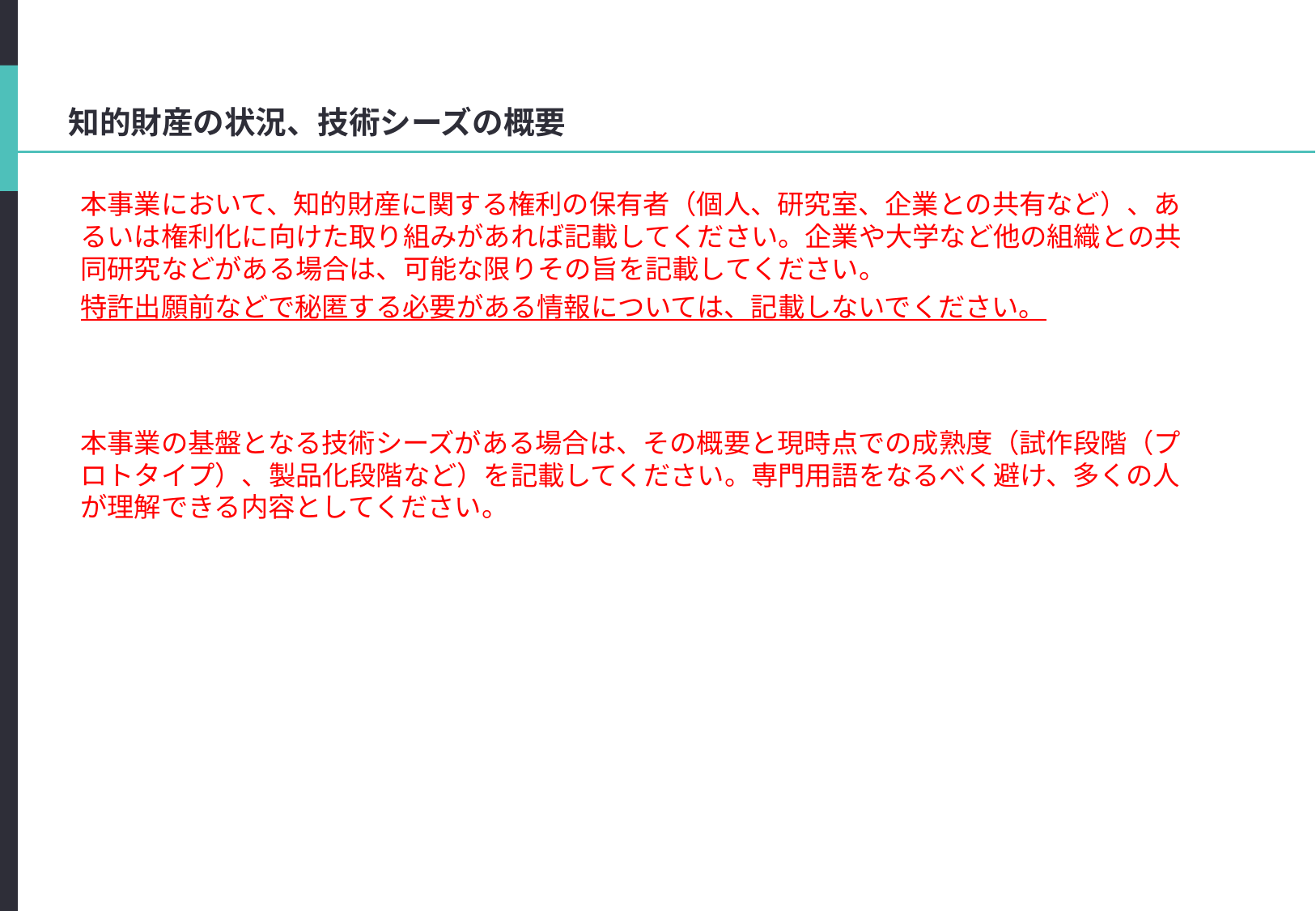

#

知的財産の状況、技術シーズの概要
本事業において、知的財産に関する権利の保有者（個人、研究室、企業との共有など）、あるいは権利化に向けた取り組みがあれば記載してください。企業や大学など他の組織との共同研究などがある場合は、可能な限りその旨を記載してください。
特許出願前などで秘匿する必要がある情報については、記載しないでください。
本事業の基盤となる技術シーズがある場合は、その概要と現時点での成熟度（試作段階（プロトタイプ）、製品化段階など）を記載してください。専門用語をなるべく避け、多くの人が理解できる内容としてください。